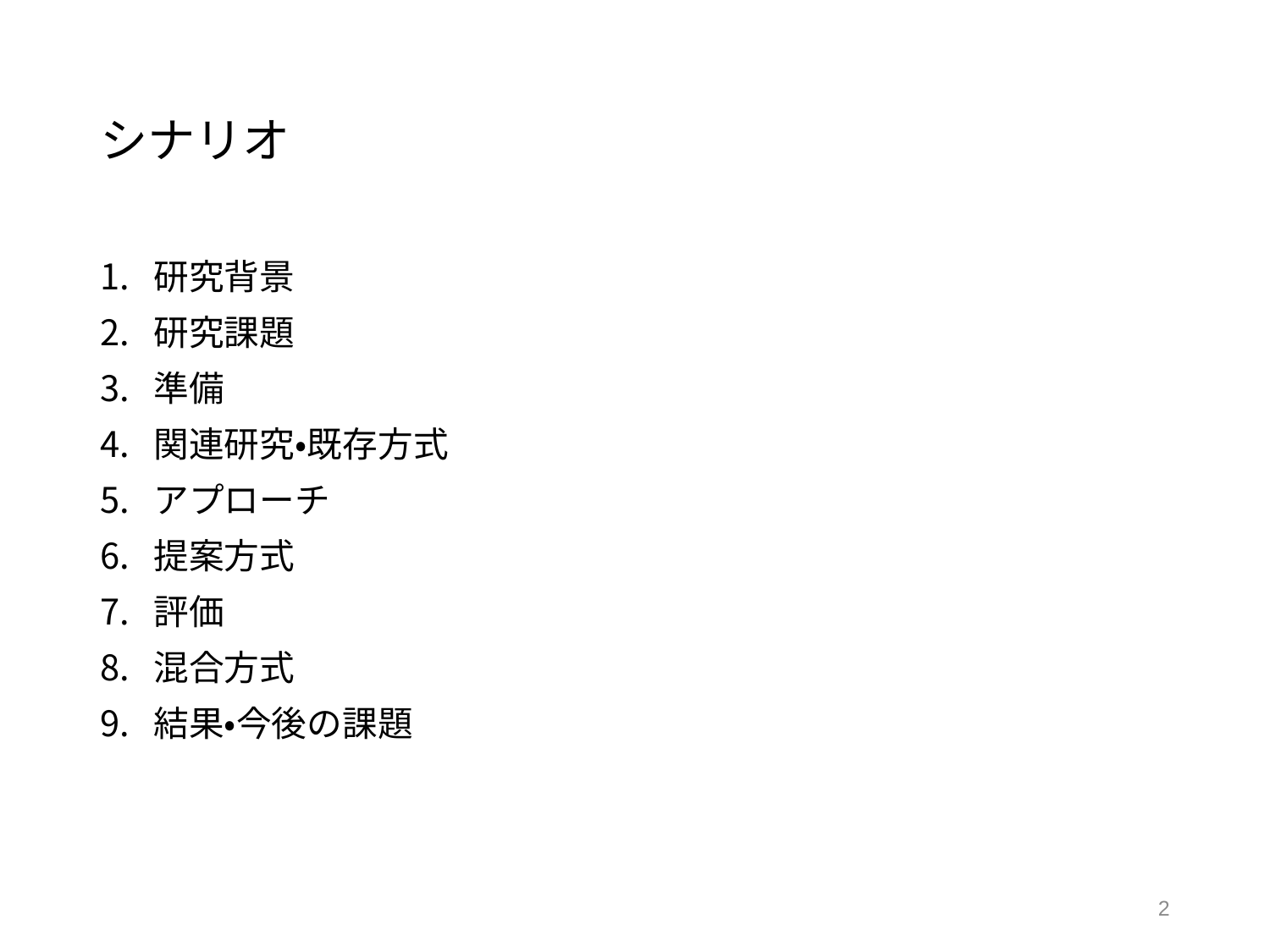

# シナリオ
研究背景
研究課題
準備
関連研究・既存方式
アプローチ
提案方式
評価
混合方式
結果・今後の課題
2